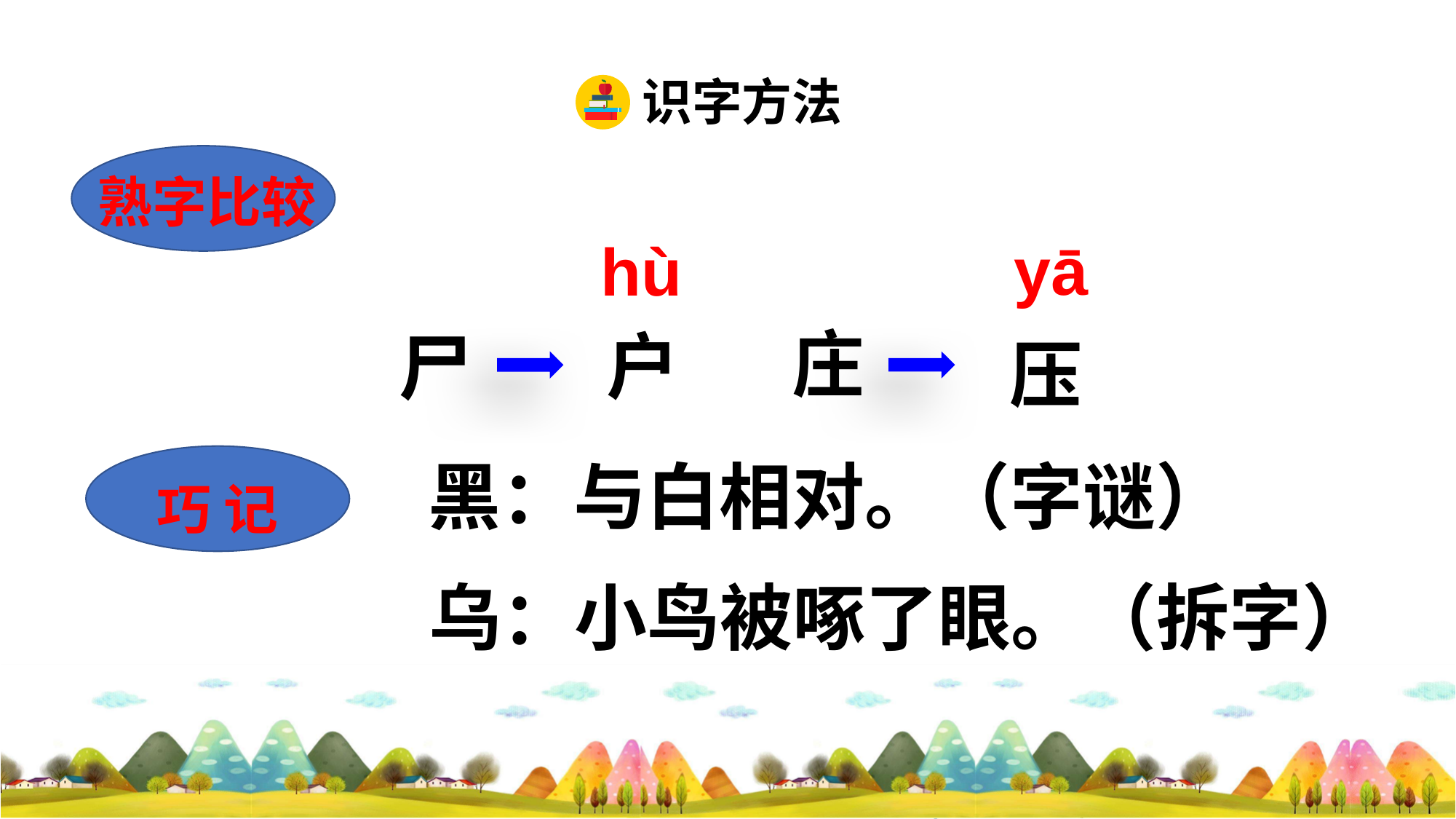

识字方法

熟字比较
yā
hù
庄
户
尸
压

黑：与白相对。（字谜）

巧 记
乌：小鸟被啄了眼。（拆字）